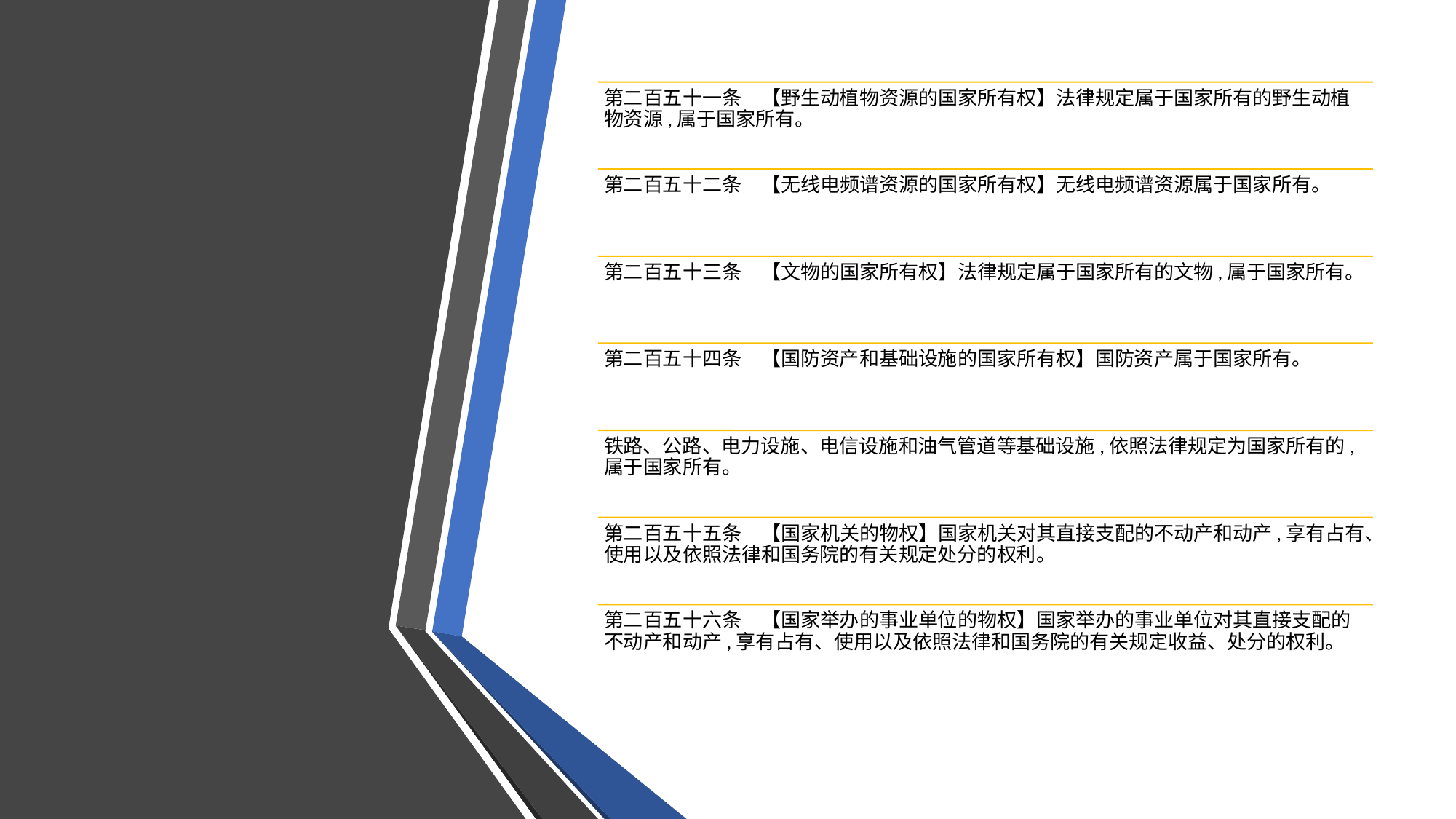

第二百五十一条　【野生动植物资源的国家所有权】法律规定属于国家所有的野生动植物资源,属于国家所有。
第二百五十二条　【无线电频谱资源的国家所有权】无线电频谱资源属于国家所有。
第二百五十三条　【文物的国家所有权】法律规定属于国家所有的文物,属于国家所有。
第二百五十四条　【国防资产和基础设施的国家所有权】国防资产属于国家所有。
铁路、公路、电力设施、电信设施和油气管道等基础设施,依照法律规定为国家所有的,属于国家所有。
第二百五十五条　【国家机关的物权】国家机关对其直接支配的不动产和动产,享有占有、使用以及依照法律和国务院的有关规定处分的权利。
第二百五十六条　【国家举办的事业单位的物权】国家举办的事业单位对其直接支配的不动产和动产,享有占有、使用以及依照法律和国务院的有关规定收益、处分的权利。